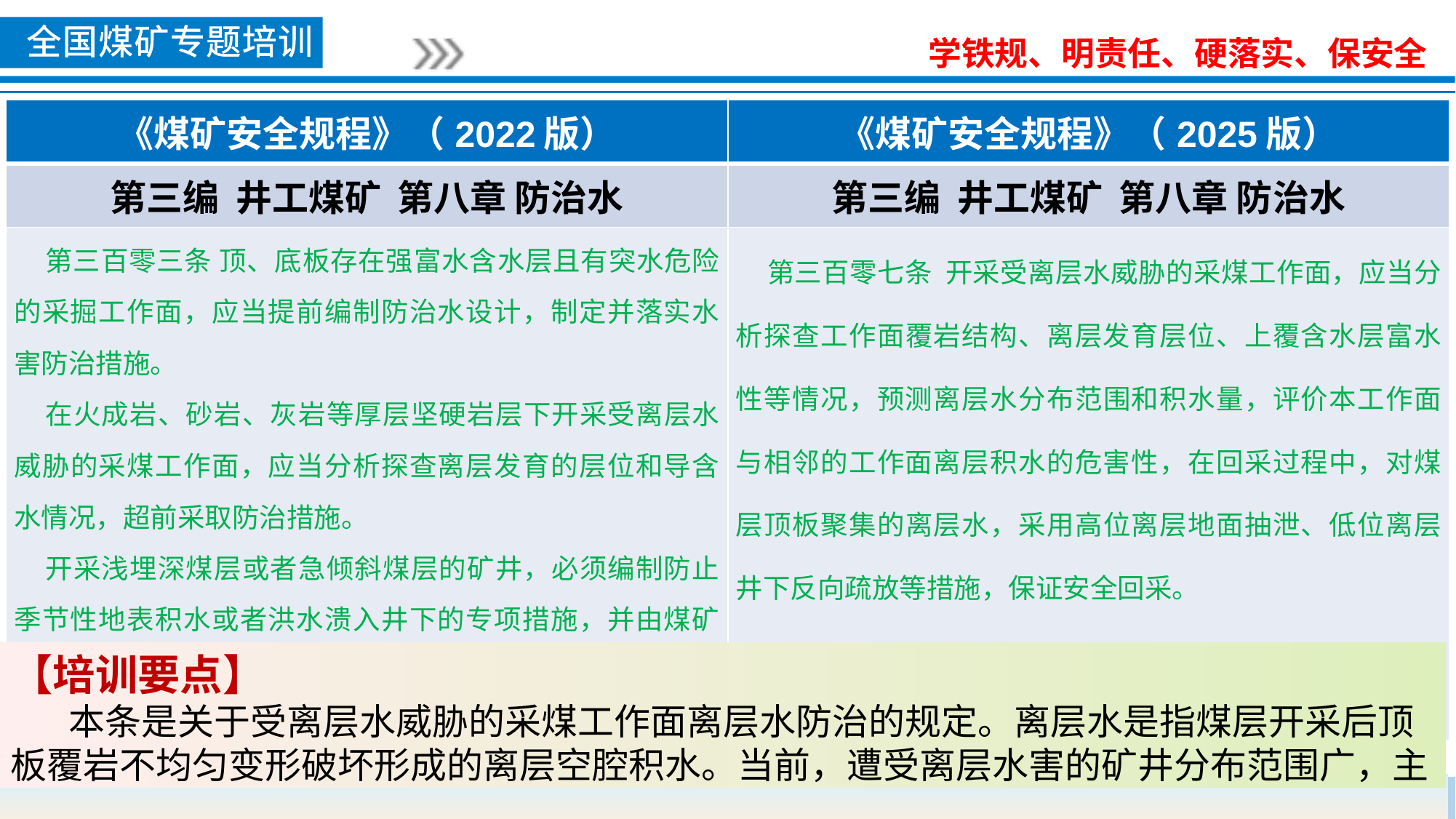

| 《煤矿安全规程》（2022版） | 《煤矿安全规程》（2025版） |
| --- | --- |
| 第三编 井工煤矿 第八章 防治水 | 第三编 井工煤矿 第八章 防治水 |
| 第三百零三条 顶、底板存在强富水含水层且有突水危险的采掘工作面，应当提前编制防治水设计，制定并落实水害防治措施。 在火成岩、砂岩、灰岩等厚层坚硬岩层下开采受离层水威胁的采煤工作面，应当分析探查离层发育的层位和导含水情况，超前采取防治措施。 开采浅埋深煤层或者急倾斜煤层的矿井，必须编制防止季节性地表积水或者洪水溃入井下的专项措施，并由煤矿企业主要负责人审批。 （第三款调整至本章第二百九十七条） | 第三百零七条 开采受离层水威胁的采煤工作面，应当分析探查工作面覆岩结构、离层发育层位、上覆含水层富水性等情况，预测离层水分布范围和积水量，评价本工作面与相邻的工作面离层积水的危害性，在回采过程中，对煤层顶板聚集的离层水，采用高位离层地面抽泄、低位离层井下反向疏放等措施，保证安全回采。 |
【培训要点】
      本条是关于受离层水威胁的采煤工作面离层水防治的规定。离层水是指煤层开采后顶板覆岩不均匀变形破坏形成的离层空腔积水。当前，遭受离层水害的矿井分布范围广，主